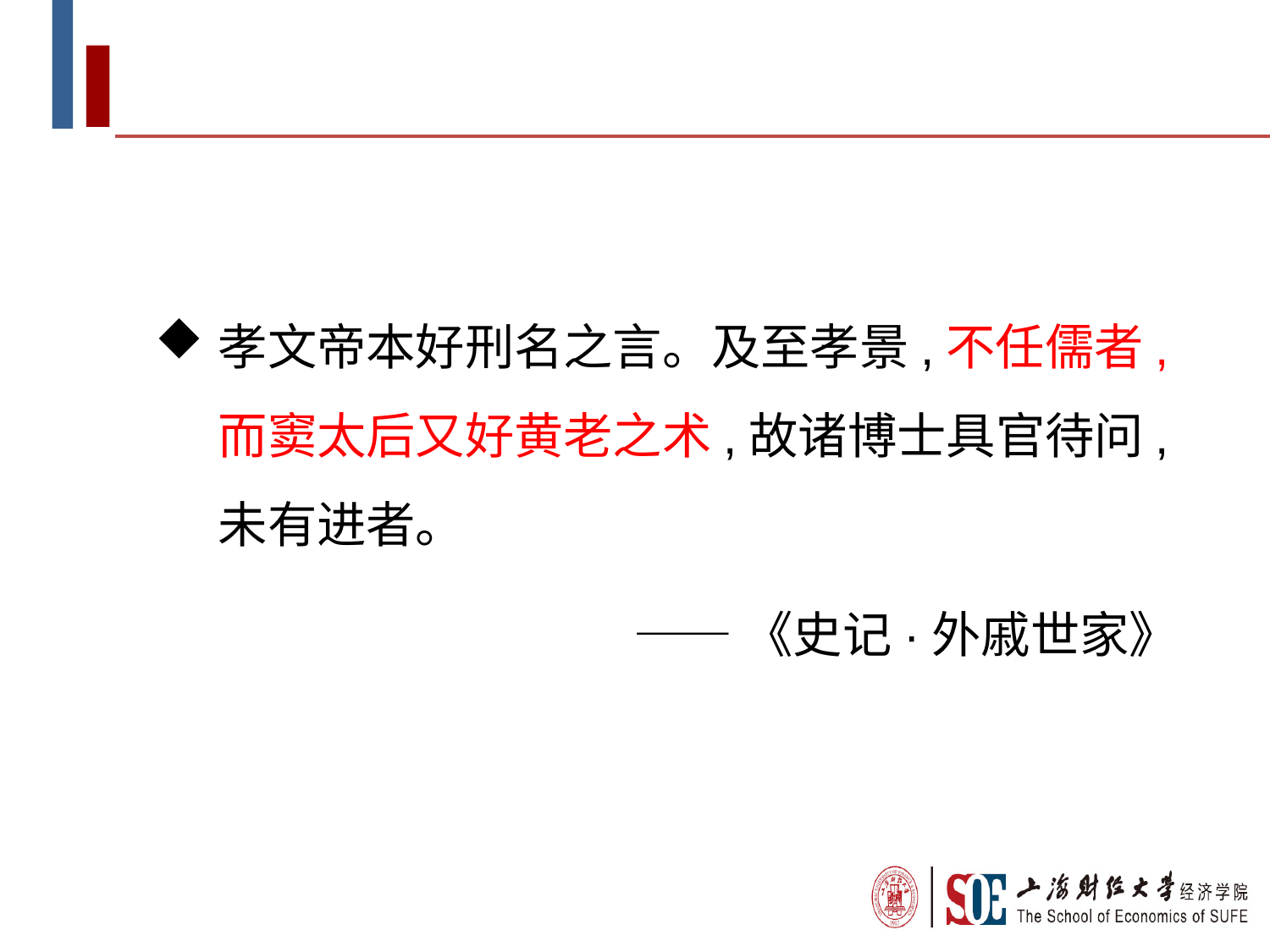

孝文帝本好刑名之言。及至孝景,不任儒者,而窦太后又好黄老之术,故诸博士具官待问,未有进者。
——《史记·外戚世家》